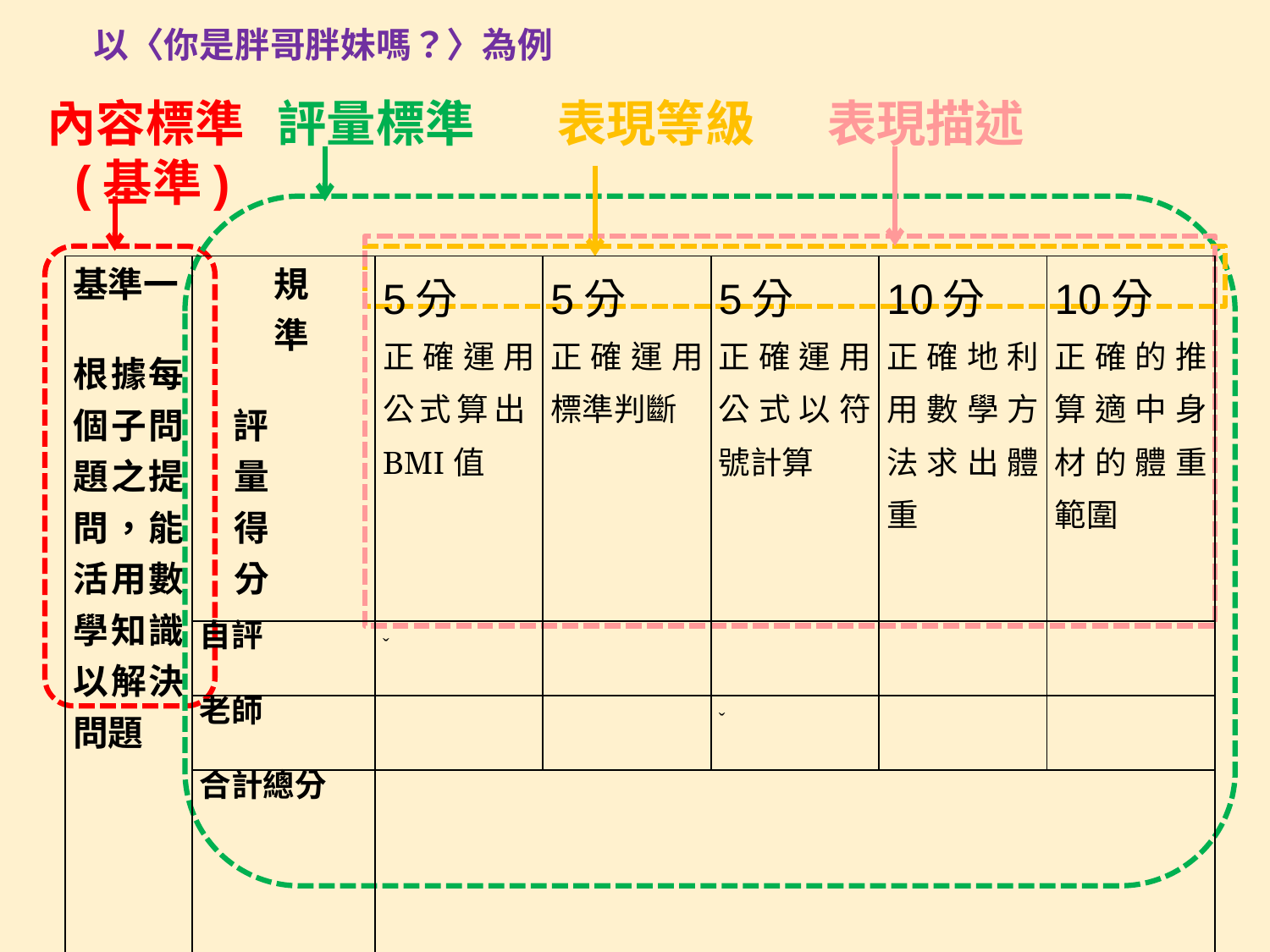

以〈你是胖哥胖妹嗎？〉為例
內容標準
  (基準)
評量標準
表現等級
表現描述

| 基準一 根據每個子問題之提問，能活用數學知識以解決問題 | 規 準 評 量 得 分 | 5分 | 5分 | 5分 | 10分 | 10分 |
| --- | --- | --- | --- | --- | --- | --- |
|  |  | 正確運用公式算出BMI值 | 正確運用標準判斷 | 正確運用公式以符號計算 | 正確地利用數學方法求出體重 | 正確的推算適中身材的體重範圍 |
|  | 自評 | ˇ |  |  |  |  |
|  | 老師 |  |  | ˇ |  |  |
|  | 合計總分 |  |  |  |  |  |